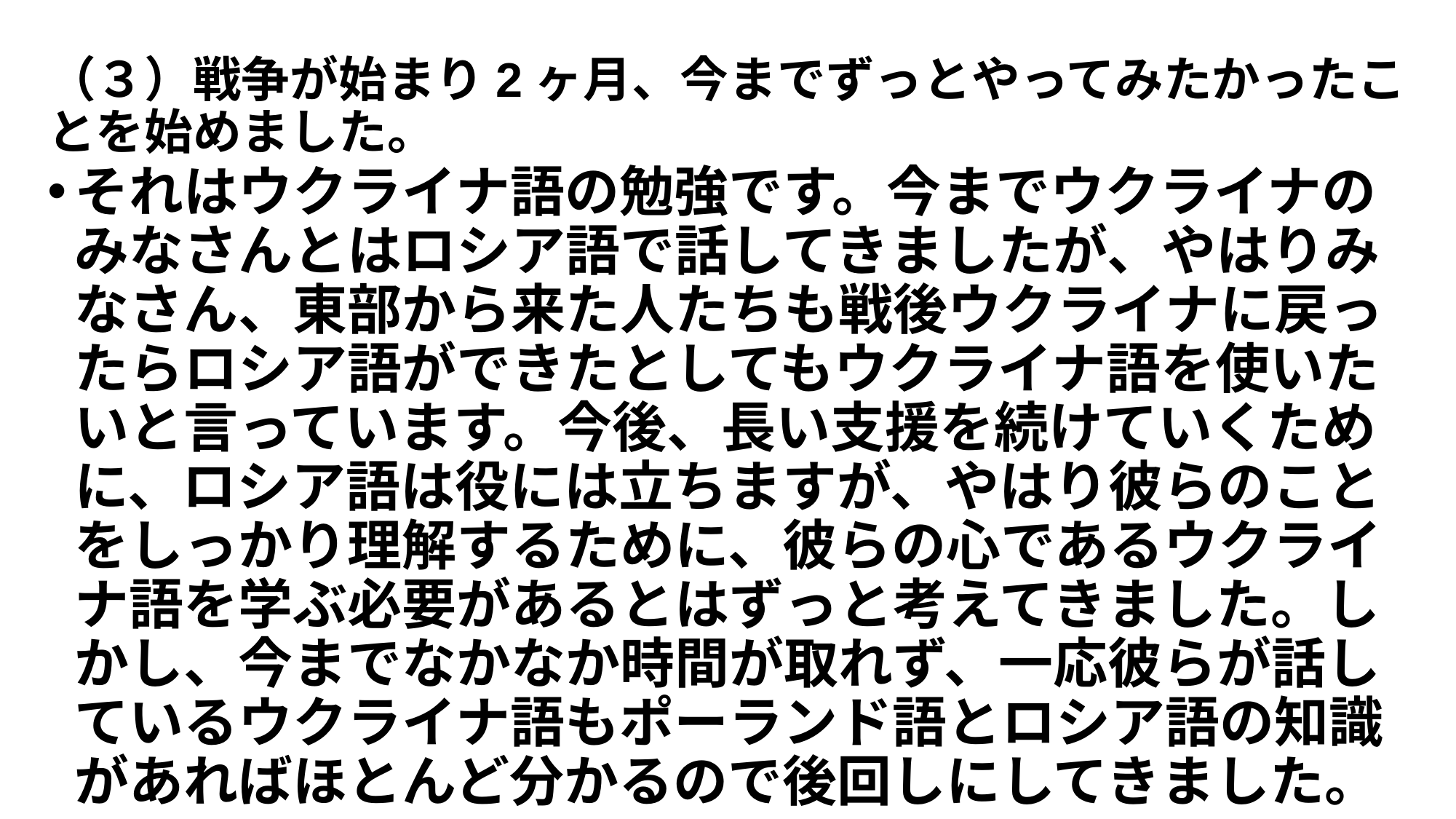

# （３）戦争が始まり2ヶ月、今までずっとやってみたかったことを始めました。
それはウクライナ語の勉強です。今までウクライナのみなさんとはロシア語で話してきましたが、やはりみなさん、東部から来た人たちも戦後ウクライナに戻ったらロシア語ができたとしてもウクライナ語を使いたいと言っています。今後、長い支援を続けていくために、ロシア語は役には立ちますが、やはり彼らのことをしっかり理解するために、彼らの心であるウクライナ語を学ぶ必要があるとはずっと考えてきました。しかし、今までなかなか時間が取れず、一応彼らが話しているウクライナ語もポーランド語とロシア語の知識があればほとんど分かるので後回しにしてきました。